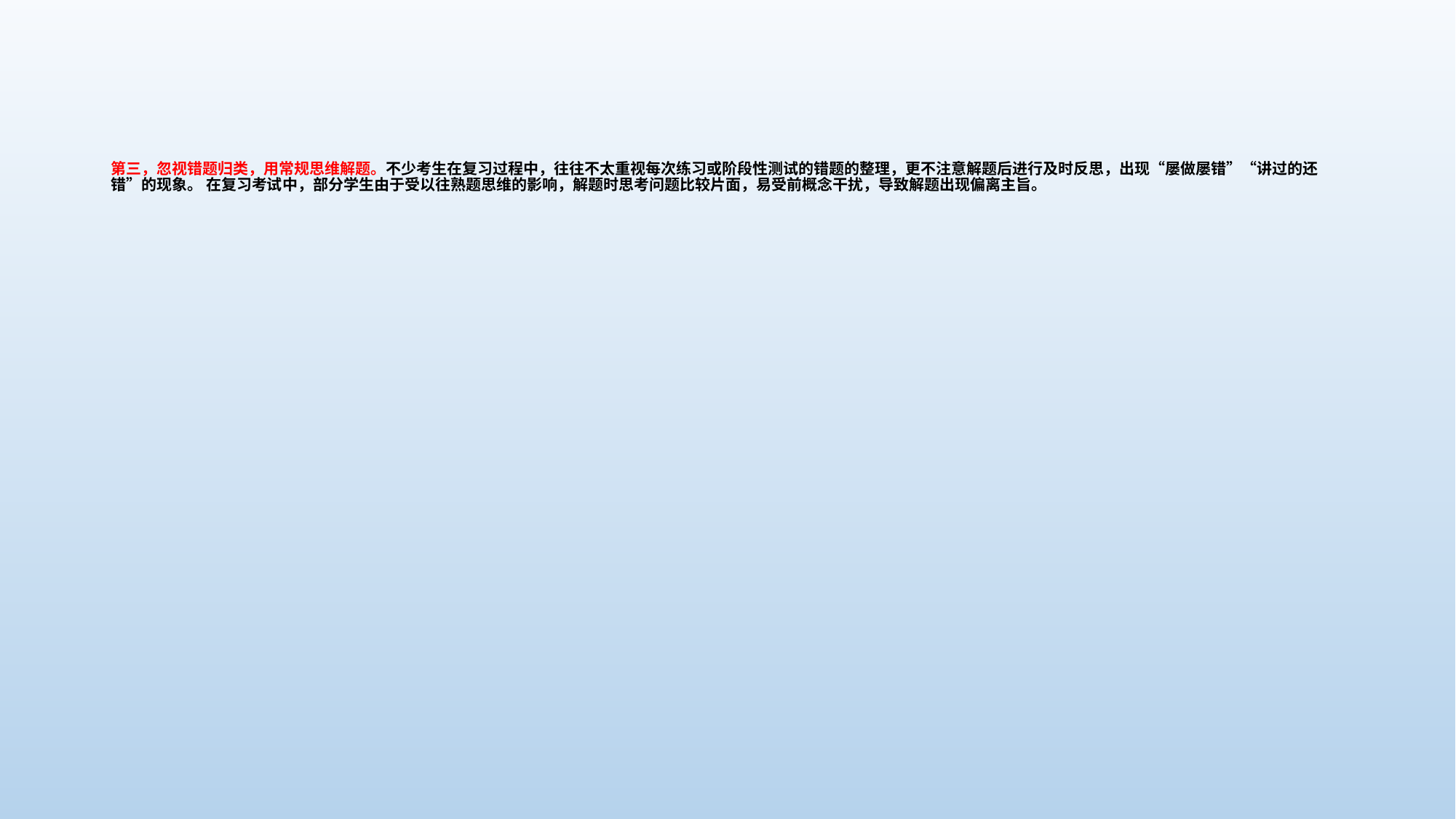

# 第三，忽视错题归类，用常规思维解题。不少考生在复习过程中，往往不太重视每次练习或阶段性测试的错题的整理，更不注意解题后进行及时反思，出现“屡做屡错”“讲过的还错”的现象。 在复习考试中，部分学生由于受以往熟题思维的影响，解题时思考问题比较片面，易受前概念干扰，导致解题出现偏离主旨。